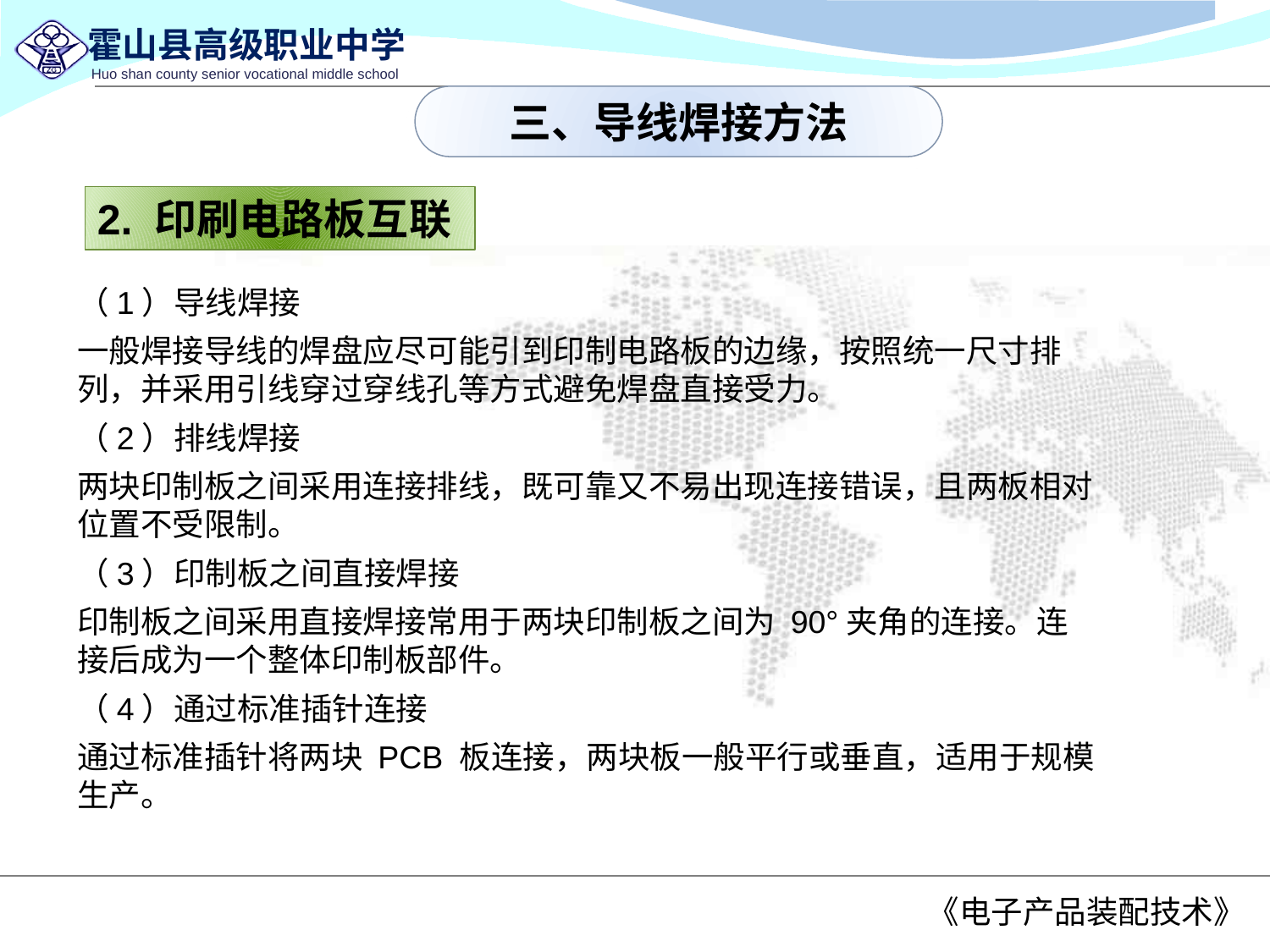

三、导线焊接方法
2. 印刷电路板互联
（1）导线焊接
一般焊接导线的焊盘应尽可能引到印制电路板的边缘，按照统一尺寸排列，并采用引线穿过穿线孔等方式避免焊盘直接受力。
（2）排线焊接
两块印制板之间采用连接排线，既可靠又不易出现连接错误，且两板相对位置不受限制。
（3）印制板之间直接焊接
印制板之间采用直接焊接常用于两块印制板之间为 90°夹角的连接。连接后成为一个整体印制板部件。
（4）通过标准插针连接
通过标准插针将两块 PCB 板连接，两块板一般平行或垂直，适用于规模生产。